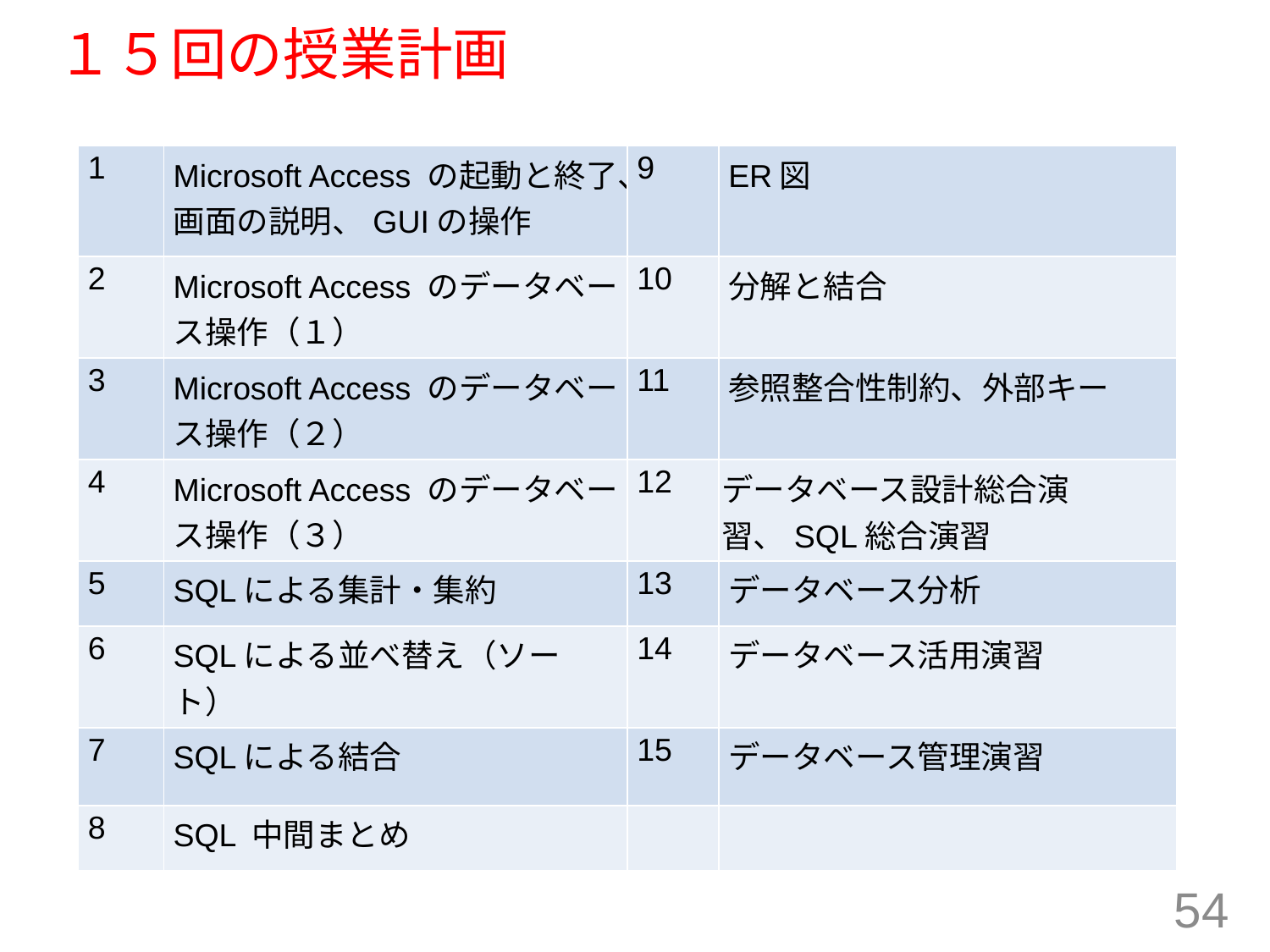

# １５回の授業計画
| 1 | Microsoft Access の起動と終了、画面の説明、GUIの操作 | 9 | ER図 |
| --- | --- | --- | --- |
| 2 | Microsoft Access のデータベース操作（１） | 10 | 分解と結合 |
| 3 | Microsoft Access のデータベース操作（２） | 11 | 参照整合性制約、外部キー |
| 4 | Microsoft Access のデータベース操作（３） | 12 | データベース設計総合演習、SQL総合演習 |
| 5 | SQLによる集計・集約 | 13 | データベース分析 |
| 6 | SQLによる並べ替え（ソート） | 14 | データベース活用演習 |
| 7 | SQLによる結合 | 15 | データベース管理演習 |
| 8 | SQL 中間まとめ |  |  |
54